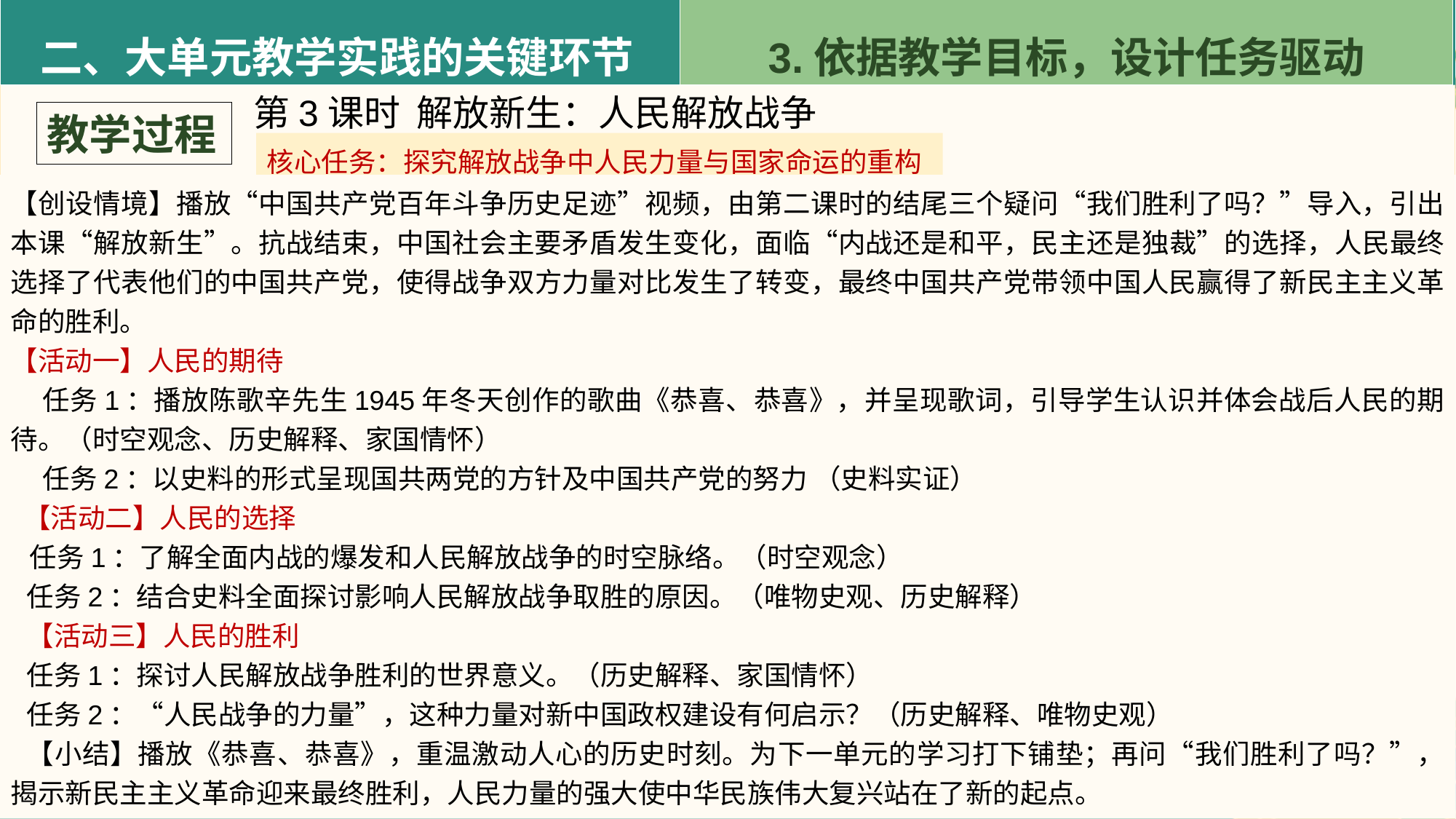

二、大单元教学实践的关键环节

3.依据教学目标，设计任务驱动

第3课时  解放新生：人民解放战争
教学过程
核心任务：探究解放战争中人民力量与国家命运的重构
【创设情境】播放“中国共产党百年斗争历史足迹”视频，由第二课时的结尾三个疑问“我们胜利了吗？”导入，引出本课“解放新生”。抗战结束，中国社会主要矛盾发生变化，面临“内战还是和平，民主还是独裁”的选择，人民最终选择了代表他们的中国共产党，使得战争双方力量对比发生了转变，最终中国共产党带领中国人民赢得了新民主主义革命的胜利。
【活动一】人民的期待
任务1：播放陈歌辛先生1945年冬天创作的歌曲《恭喜、恭喜》，并呈现歌词，引导学生认识并体会战后人民的期待。（时空观念、历史解释、家国情怀）
任务2：以史料的形式呈现国共两党的方针及中国共产党的努力 （史料实证）
 【活动二】人民的选择
  任务1：了解全面内战的爆发和人民解放战争的时空脉络。（时空观念）
任务2：结合史料全面探讨影响人民解放战争取胜的原因。（唯物史观、历史解释）
【活动三】人民的胜利
任务1：探讨人民解放战争胜利的世界意义。（历史解释、家国情怀）
任务2：“人民战争的力量”，这种力量对新中国政权建设有何启示？（历史解释、唯物史观）
【小结】播放《恭喜、恭喜》，重温激动人心的历史时刻。为下一单元的学习打下铺垫；再问“我们胜利了吗？”，揭示新民主主义革命迎来最终胜利，人民力量的强大使中华民族伟大复兴站在了新的起点。